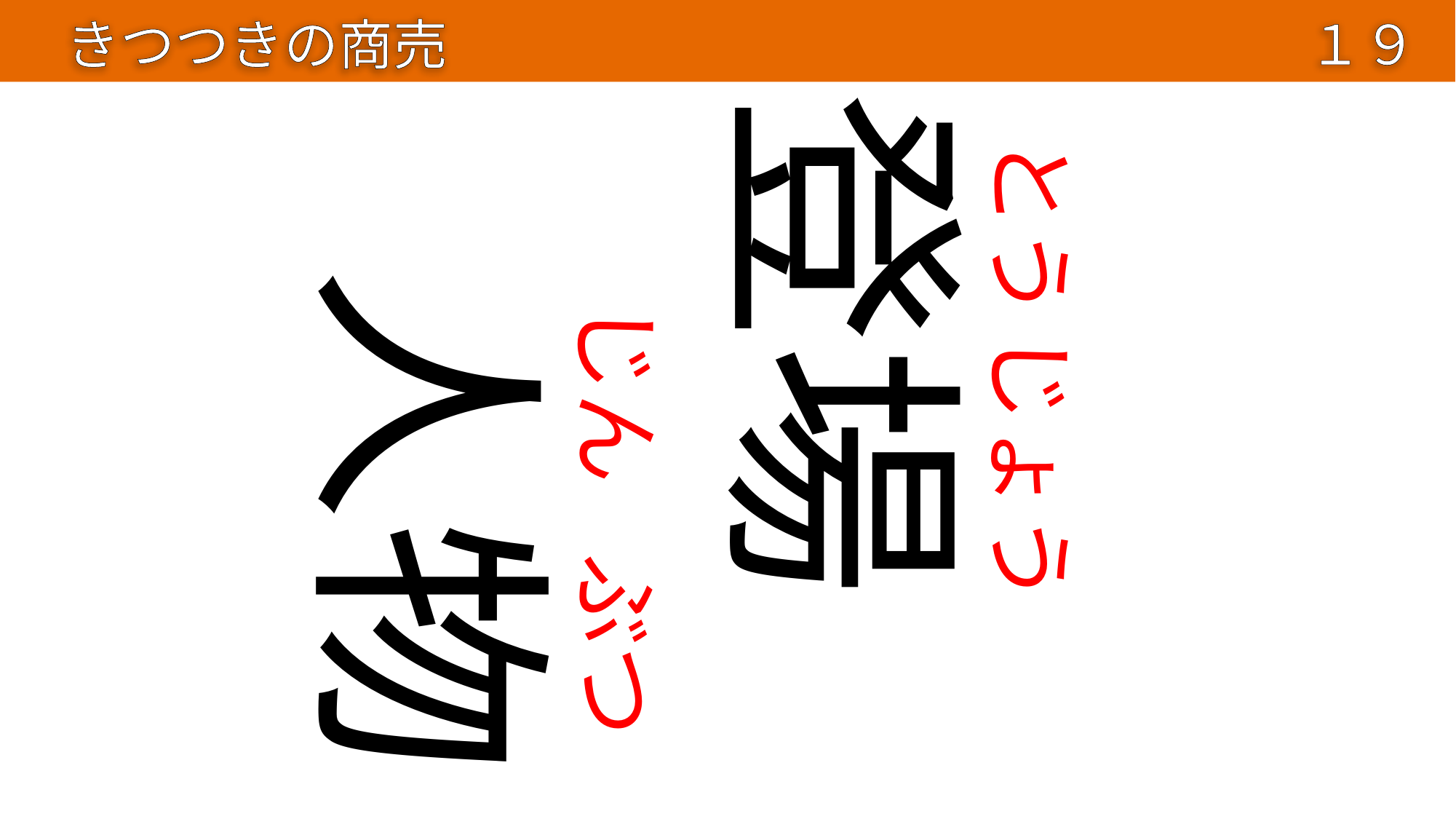

きつつきの商売
１９
登場
とう
人物
じん
じょう
ぶつ